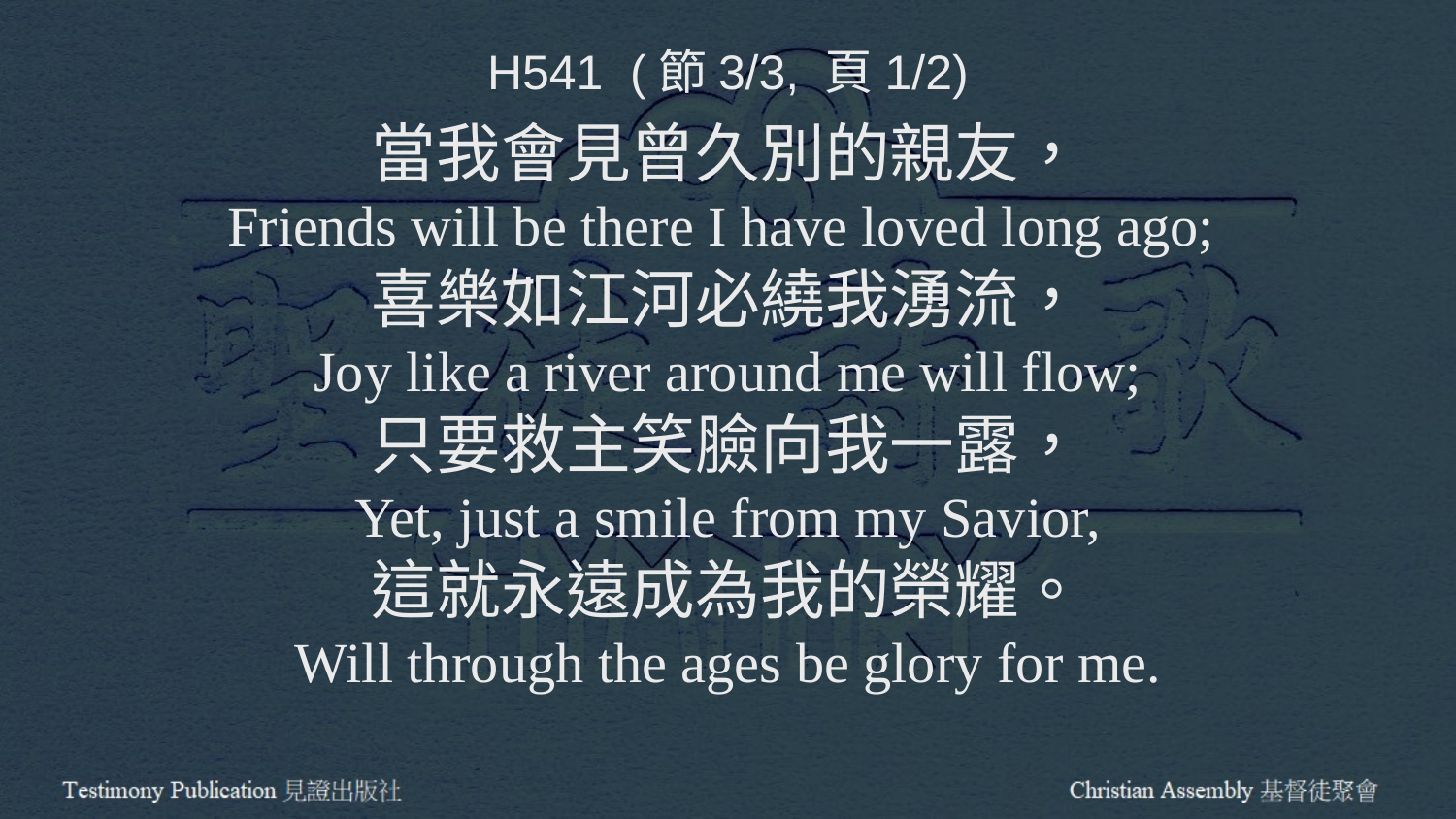

H541  (節3/3, 頁1/2)
當我會見曾久別的親友，
Friends will be there I have loved long ago;
喜樂如江河必繞我湧流，
Joy like a river around me will flow;
只要救主笑臉向我一露，
Yet, just a smile from my Savior,
這就永遠成為我的榮耀。
Will through the ages be glory for me.